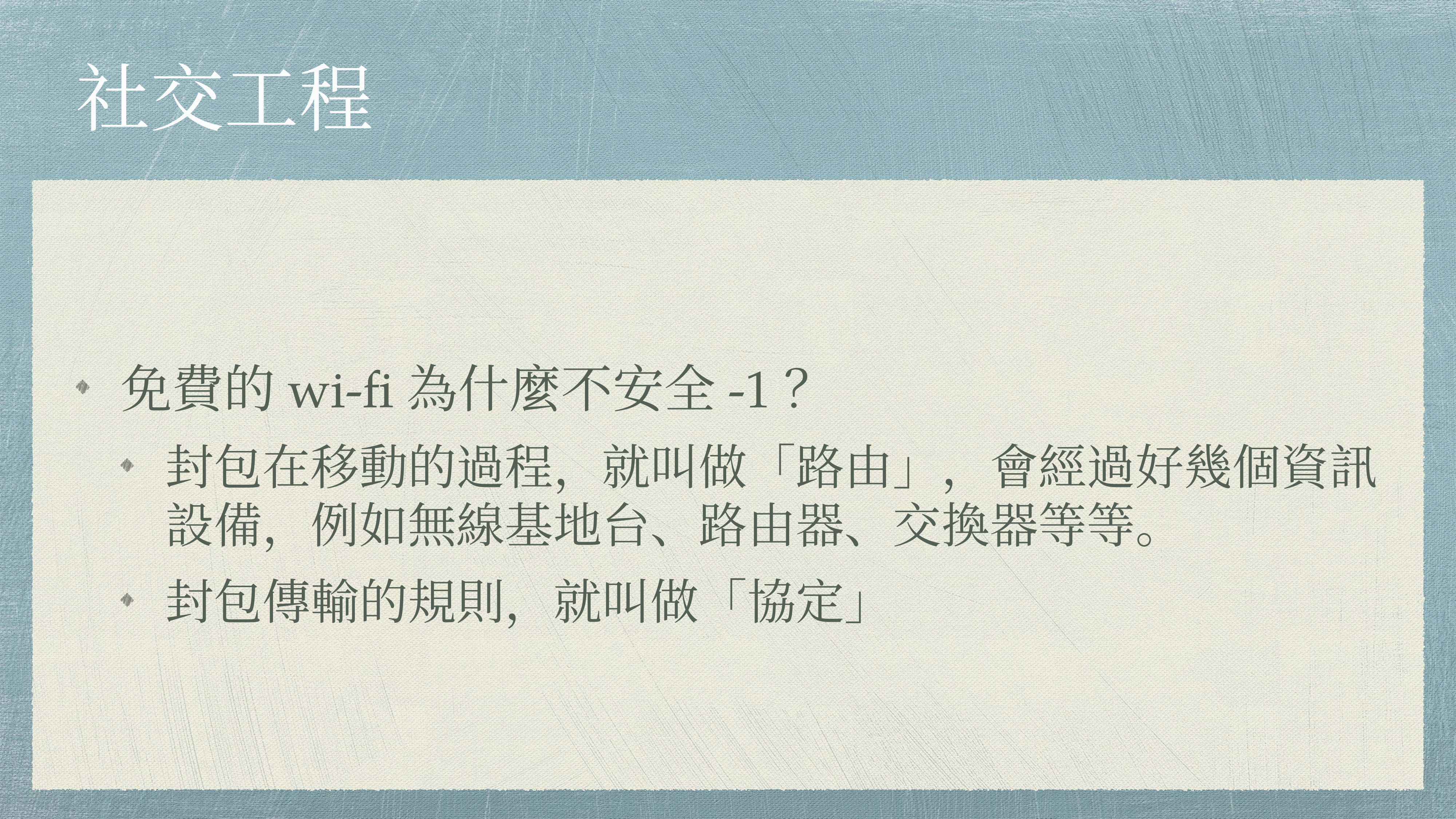

# 社交工程
免費的wi-fi為什麼不安全-1？
封包在移動的過程，就叫做「路由」，會經過好幾個資訊設備，例如無線基地台、路由器、交換器等等。
封包傳輸的規則，就叫做「協定」